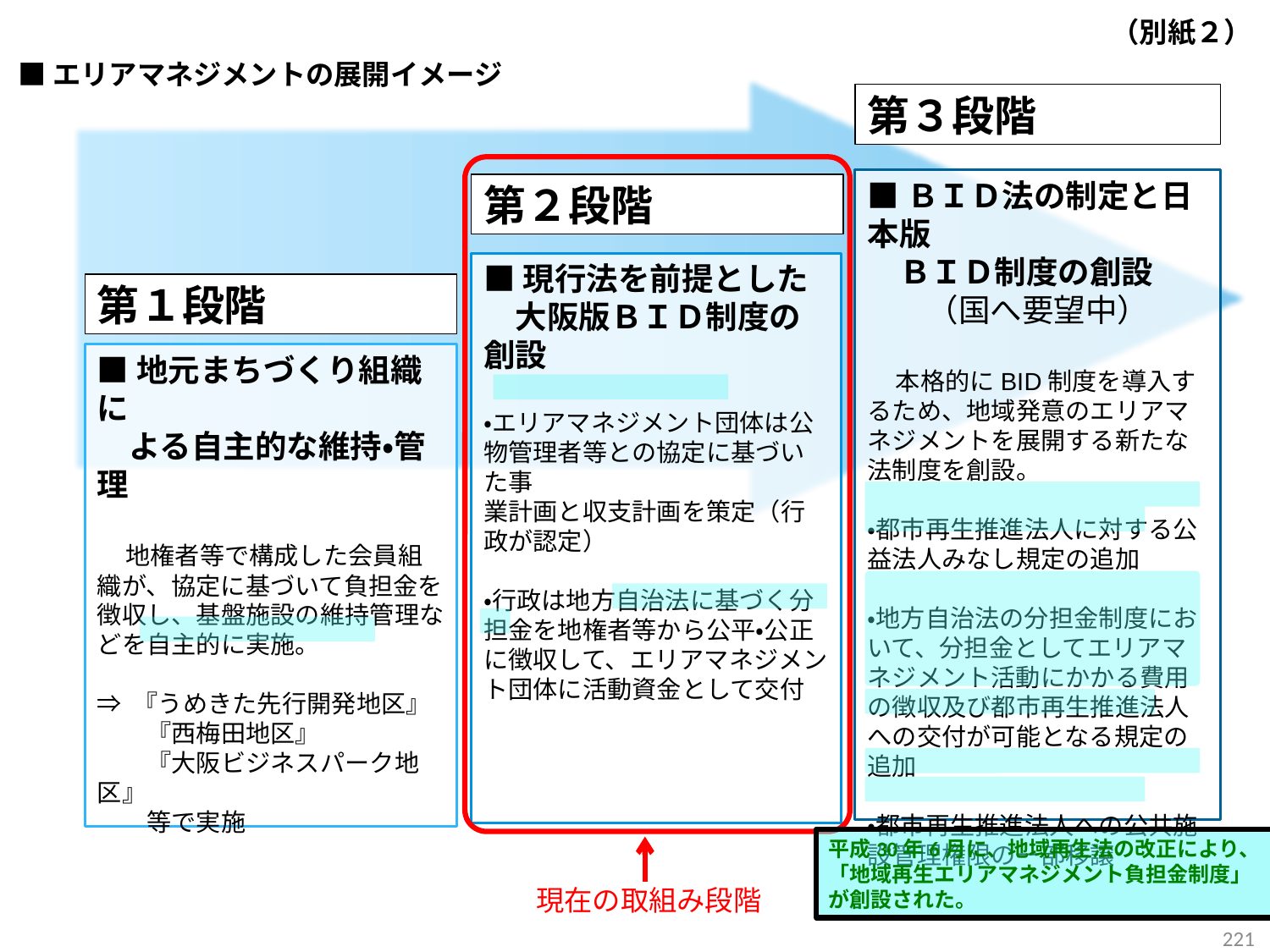

（別紙２）
■エリアマネジメントの展開イメージ

第３段階

■ＢＩＤ法の制定と日本版
　ＢＩＤ制度の創設
（国へ要望中）

　本格的にBID制度を導入するため、地域発意のエリアマネジメントを展開する新たな法制度を創設。

・都市再生推進法人に対する公益法人みなし規定の追加

・地方自治法の分担金制度において、分担金としてエリアマネジメント活動にかかる費用の徴収及び都市再生推進法人への交付が可能となる規定の追加

・都市再生推進法人への公共施設管理権限の一部移譲

第２段階
■現行法を前提とした
　大阪版ＢＩＤ制度の創設

・エリアマネジメント団体は公物管理者等との協定に基づいた事
業計画と収支計画を策定（行政が認定）

・行政は地方自治法に基づく分担金を地権者等から公平・公正に徴収して、エリアマネジメント団体に活動資金として交付

第１段階
■地元まちづくり組織に
　よる自主的な維持・管理

　地権者等で構成した会員組織が、協定に基づいて負担金を徴収し、基盤施設の維持管理などを自主的に実施。

⇒ 『うめきた先行開発地区』
　　『西梅田地区』
　　『大阪ビジネスパーク地区』
　　等で実施

平成30年6月に、地域再生法の改正により、
「地域再生エリアマネジメント負担金制度」
が創設された。
現在の取組み段階
221